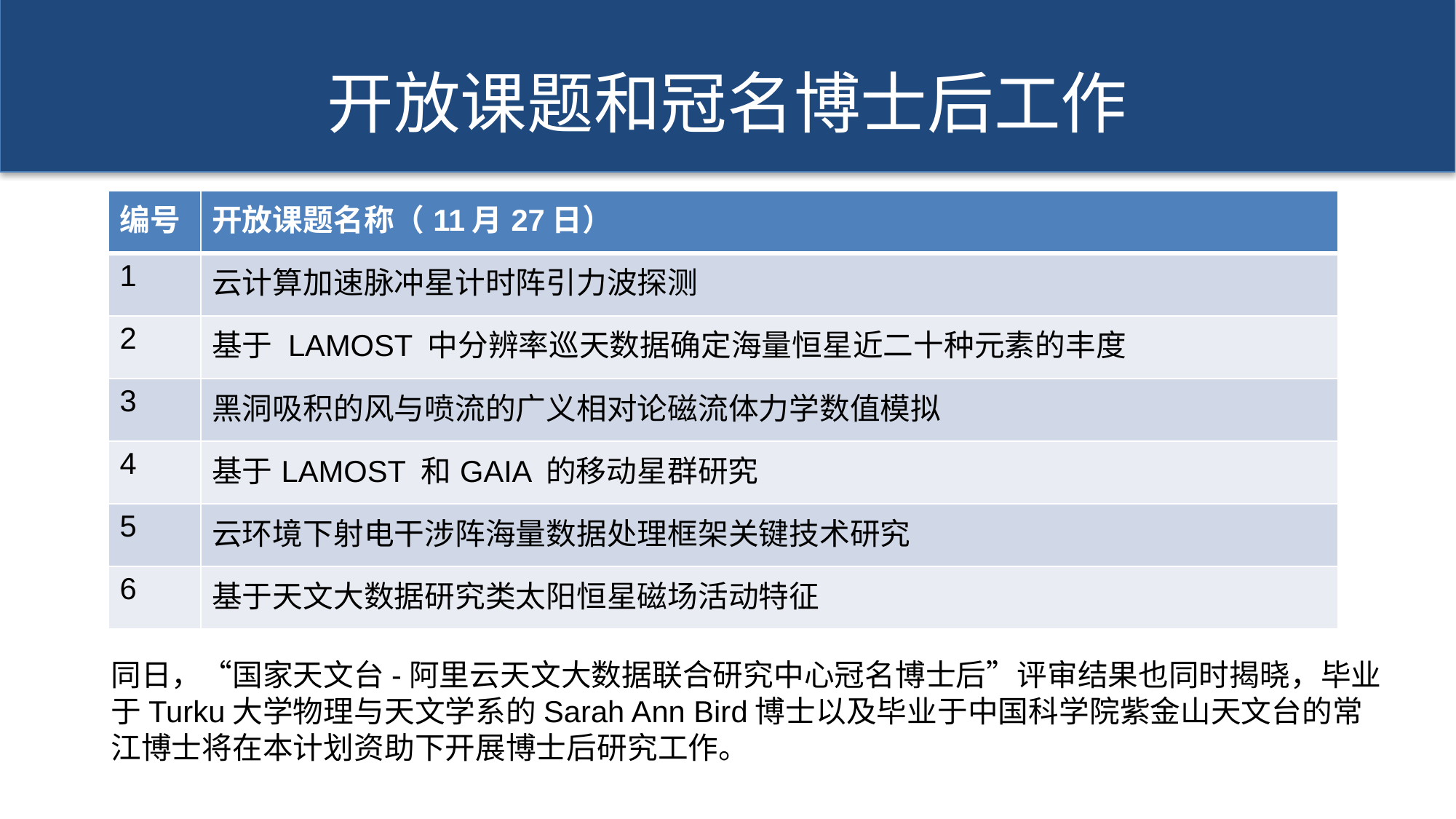

# 开放课题和冠名博士后工作
| 编号 | 开放课题名称（11月27日） |
| --- | --- |
| 1 | 云计算加速脉冲星计时阵引力波探测 |
| 2 | 基于 LAMOST 中分辨率巡天数据确定海量恒星近二十种元素的丰度 |
| 3 | 黑洞吸积的风与喷流的广义相对论磁流体力学数值模拟 |
| 4 | 基于LAMOST 和GAIA 的移动星群研究 |
| 5 | 云环境下射电干涉阵海量数据处理框架关键技术研究 |
| 6 | 基于天文大数据研究类太阳恒星磁场活动特征 |
同日，“国家天文台-阿里云天文大数据联合研究中心冠名博士后”评审结果也同时揭晓，毕业于Turku大学物理与天文学系的Sarah Ann Bird博士以及毕业于中国科学院紫金山天文台的常江博士将在本计划资助下开展博士后研究工作。